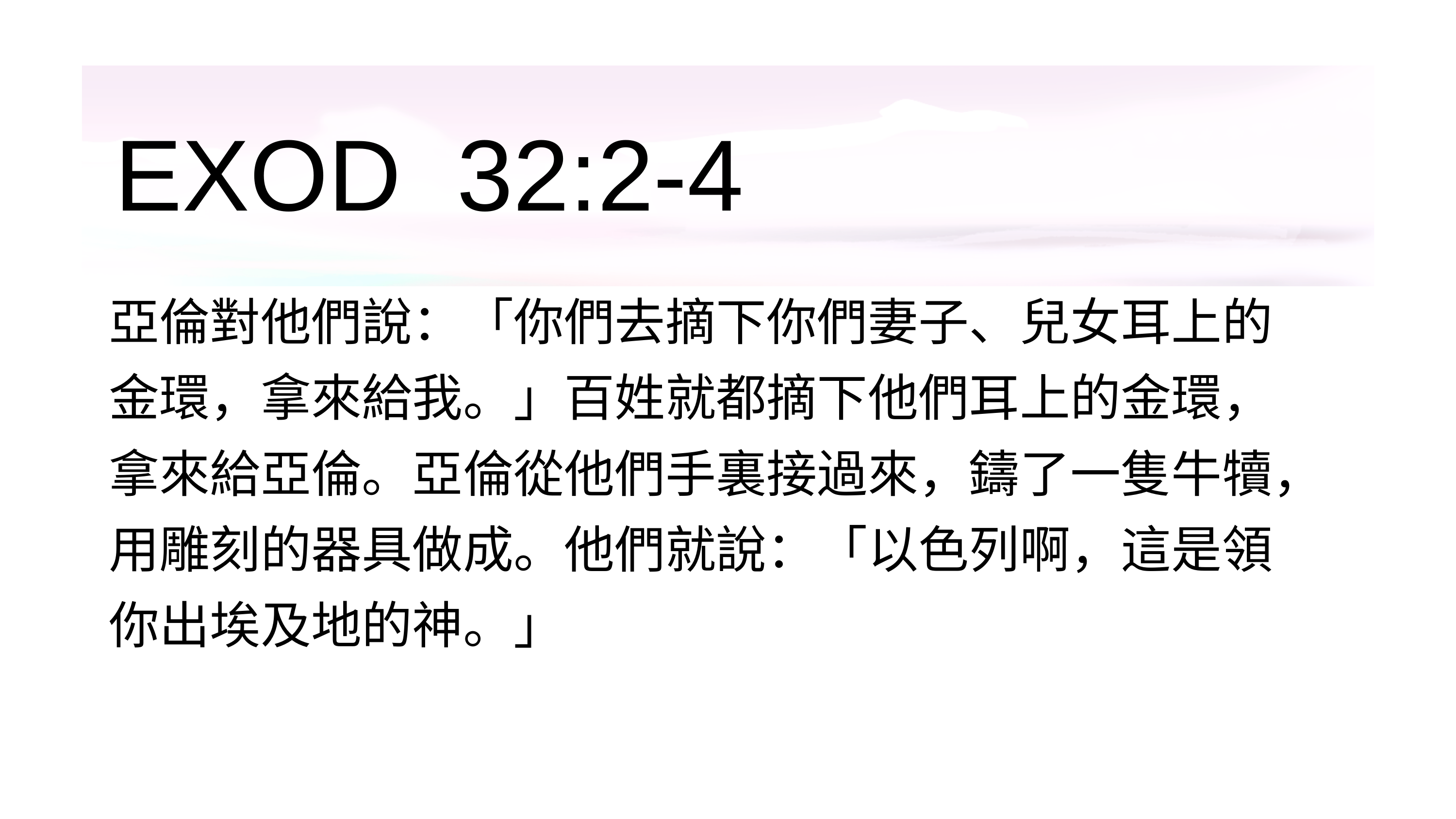

EXOD  32:2-4
亞倫對他們說：「你們去摘下你們妻子、兒女耳上的金環，拿來給我。」百姓就都摘下他們耳上的金環，拿來給亞倫。亞倫從他們手裏接過來，鑄了一隻牛犢，用雕刻的器具做成。他們就說：「以色列啊，這是領你出埃及地的神。」